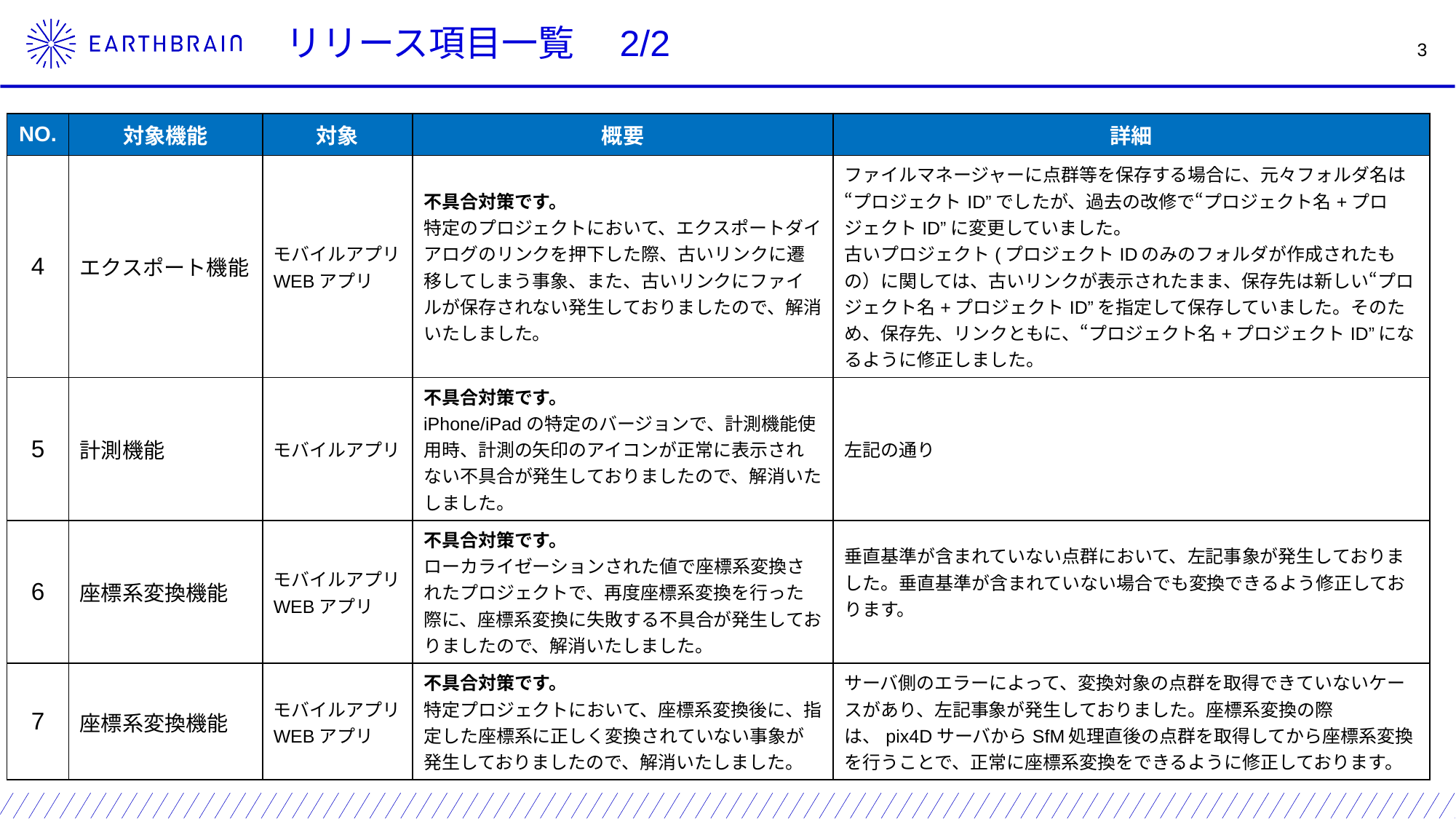

リリース項目一覧　2/2
| NO. | 対象機能 | 対象 | 概要 | 詳細 |
| --- | --- | --- | --- | --- |
| 4 | エクスポート機能 | モバイルアプリ WEBアプリ | 不具合対策です。 特定のプロジェクトにおいて、エクスポートダイアログのリンクを押下した際、古いリンクに遷移してしまう事象、また、古いリンクにファイルが保存されない発生しておりましたので、解消いたしました。 | ファイルマネージャーに点群等を保存する場合に、元々フォルダ名は“プロジェクトID”でしたが、過去の改修で“プロジェクト名+プロジェクトID”に変更していました。 古いプロジェクト(プロジェクトIDのみのフォルダが作成されたもの）に関しては、古いリンクが表示されたまま、保存先は新しい“プロジェクト名+プロジェクトID”を指定して保存していました。そのため、保存先、リンクともに、“プロジェクト名+プロジェクトID”になるように修正しました。 |
| 5 | 計測機能 | モバイルアプリ | 不具合対策です。 iPhone/iPadの特定のバージョンで、計測機能使用時、計測の矢印のアイコンが正常に表示されない不具合が発生しておりましたので、解消いたしました。 | 左記の通り |
| 6 | 座標系変換機能 | モバイルアプリ WEBアプリ | 不具合対策です。 ローカライゼーションされた値で座標系変換されたプロジェクトで、再度座標系変換を行った際に、座標系変換に失敗する不具合が発生しておりましたので、解消いたしました。 | 垂直基準が含まれていない点群において、左記事象が発生しておりました。垂直基準が含まれていない場合でも変換できるよう修正しております。 |
| 7 | 座標系変換機能 | モバイルアプリ WEBアプリ | 不具合対策です。 特定プロジェクトにおいて、座標系変換後に、指定した座標系に正しく変換されていない事象が発生しておりましたので、解消いたしました。 | サーバ側のエラーによって、変換対象の点群を取得できていないケースがあり、左記事象が発生しておりました。座標系変換の際は、pix4DサーバからSfM処理直後の点群を取得してから座標系変換を行うことで、正常に座標系変換をできるように修正しております。 |